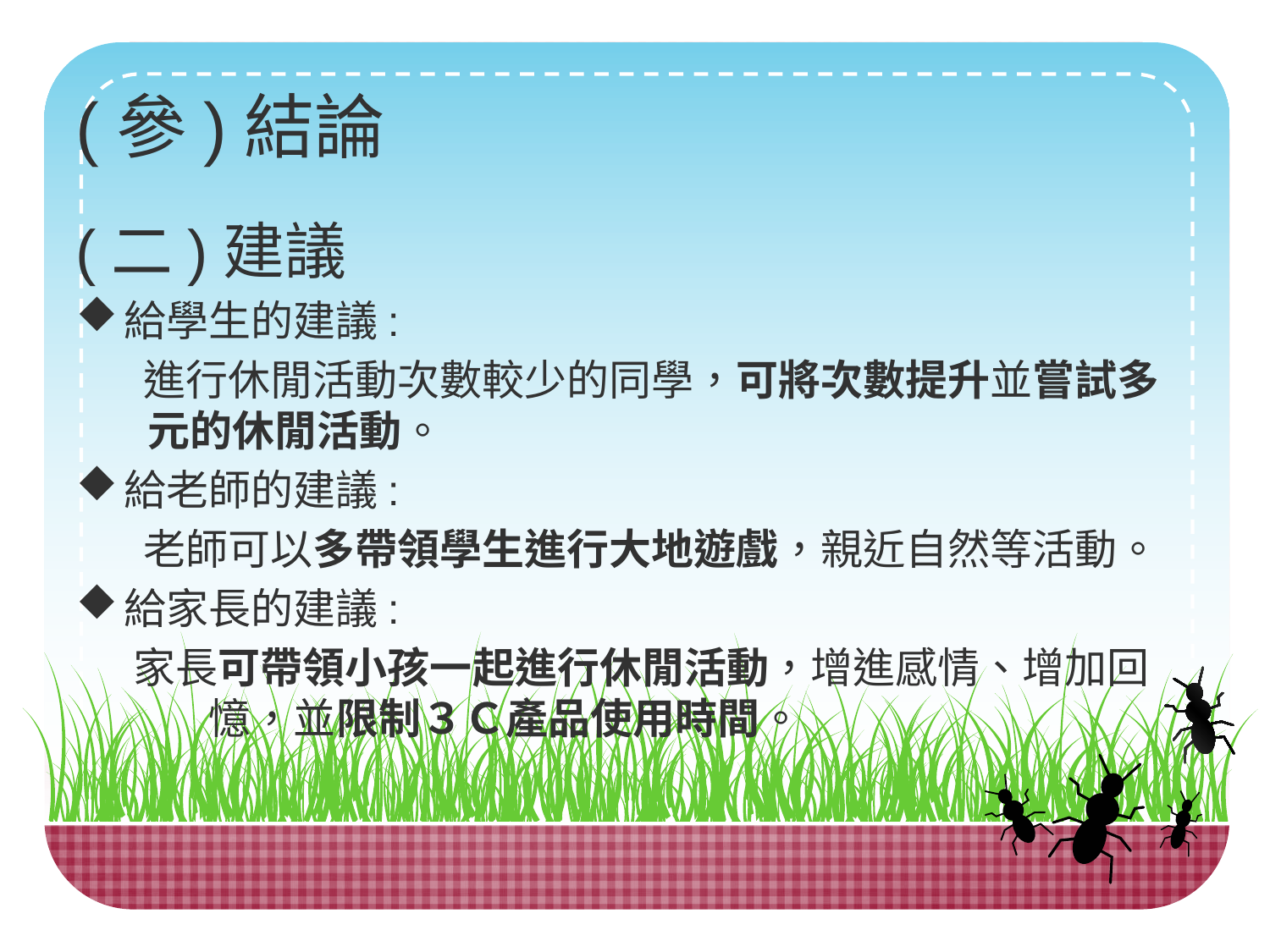

(參)結論
(二)建議
給學生的建議:
      進行休閒活動次數較少的同學，可將次數提升並嘗試多元的休閒活動。
給老師的建議:
      老師可以多帶領學生進行大地遊戲，親近自然等活動。
給家長的建議:
     家長可帶領小孩一起進行休閒活動，增進感情、增加回              憶，並限制３Ｃ產品使用時間。